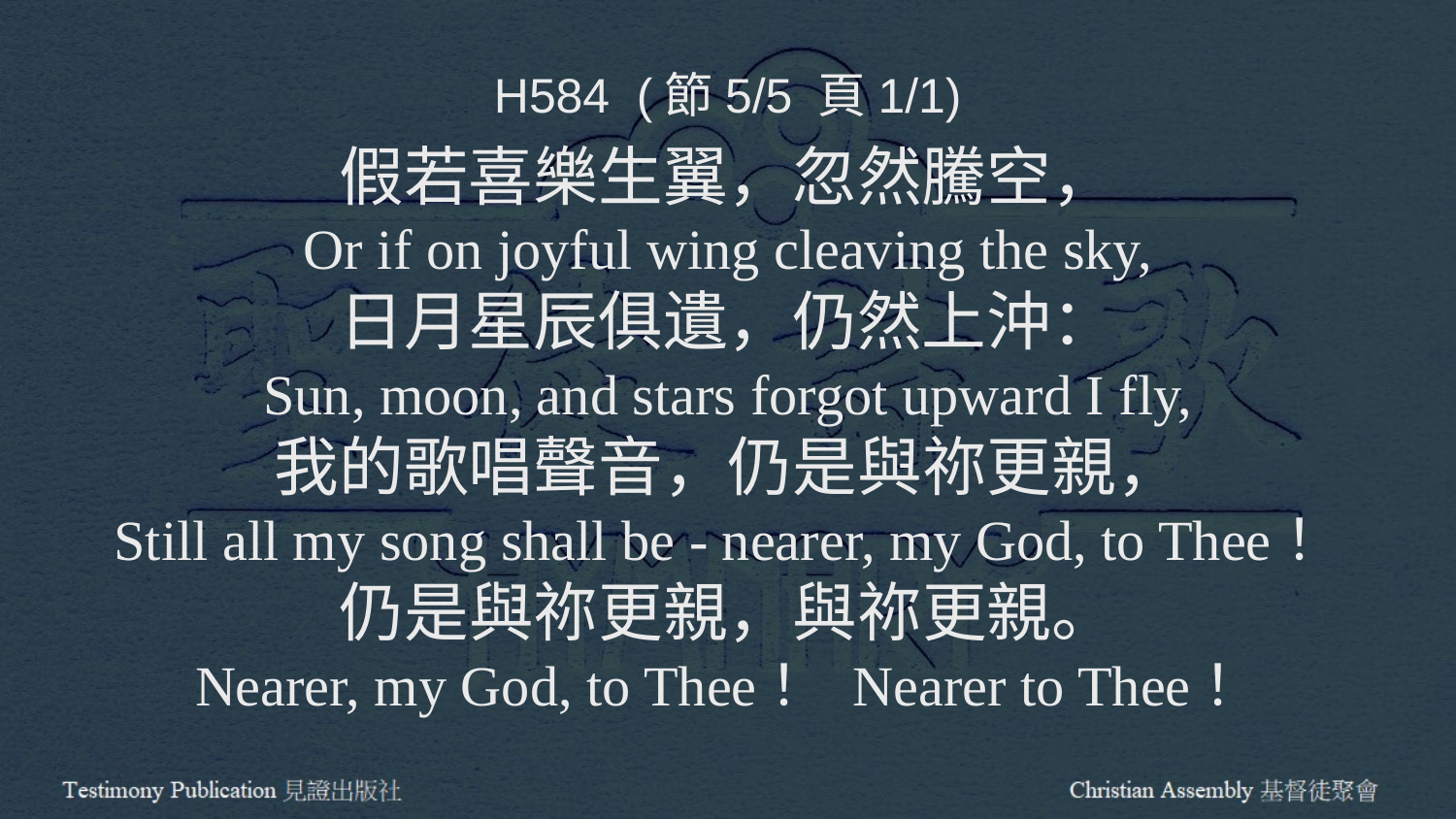

H584  (節5/5 頁1/1)
假若喜樂生翼，忽然騰空，
Or if on joyful wing cleaving the sky,
日月星辰俱遺，仍然上沖：
Sun, moon, and stars forgot upward I fly,
我的歌唱聲音，仍是與祢更親，
Still all my song shall be - nearer, my God, to Thee！
仍是與祢更親，與祢更親。
Nearer, my God, to Thee！ Nearer to Thee！